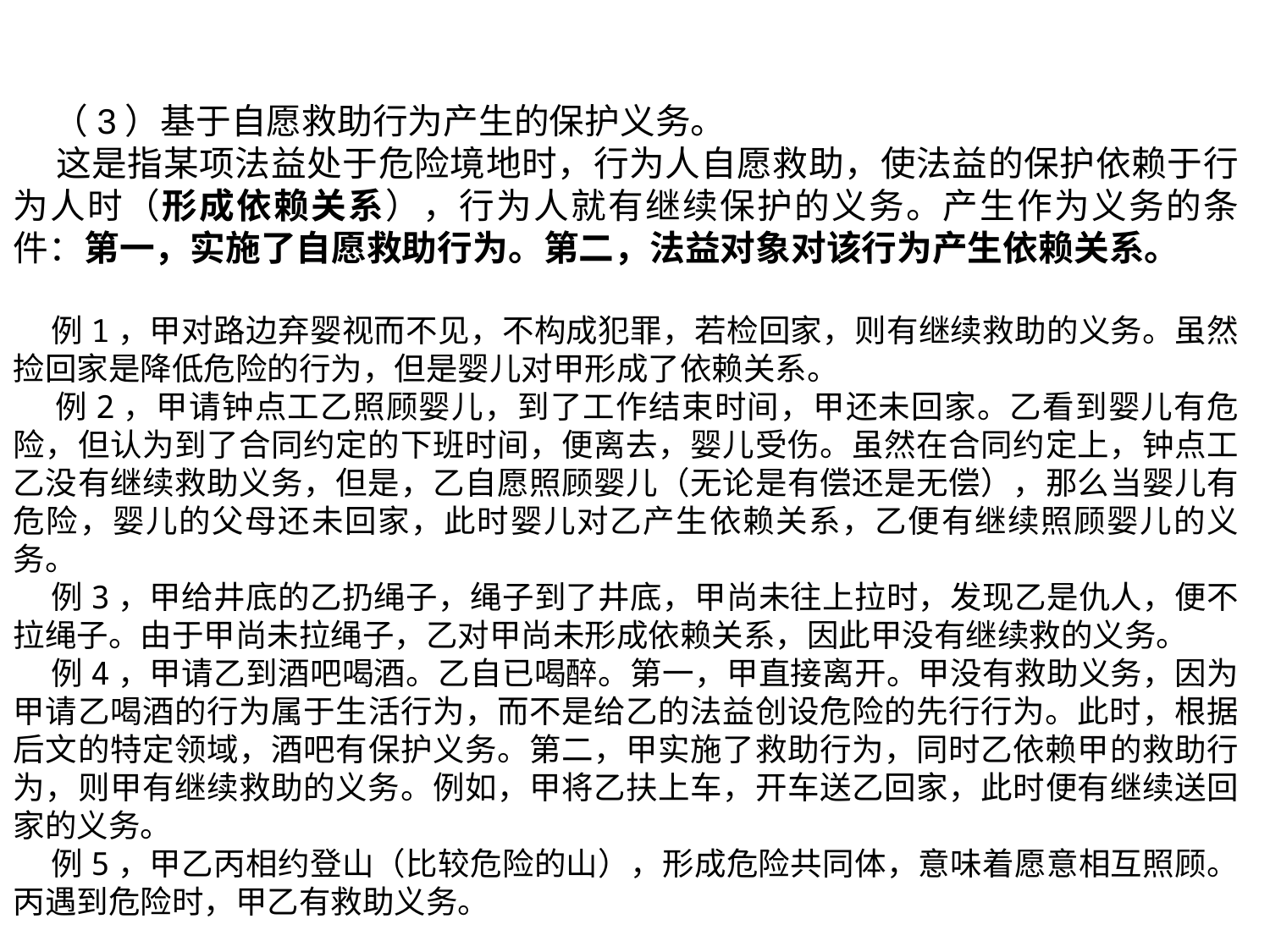

（3）基于自愿救助行为产生的保护义务。
    这是指某项法益处于危险境地时，行为人自愿救助，使法益的保护依赖于行为人时（形成依赖关系），行为人就有继续保护的义务。产生作为义务的条件：第一，实施了自愿救助行为。第二，法益对象对该行为产生依赖关系。

    例1，甲对路边弃婴视而不见，不构成犯罪，若检回家，则有继续救助的义务。虽然捡回家是降低危险的行为，但是婴儿对甲形成了依赖关系。
    例2，甲请钟点工乙照顾婴儿，到了工作结束时间，甲还未回家。乙看到婴儿有危险，但认为到了合同约定的下班时间，便离去，婴儿受伤。虽然在合同约定上，钟点工乙没有继续救助义务，但是，乙自愿照顾婴儿（无论是有偿还是无偿），那么当婴儿有危险，婴儿的父母还未回家，此时婴儿对乙产生依赖关系，乙便有继续照顾婴儿的义务。
    例3，甲给井底的乙扔绳子，绳子到了井底，甲尚未往上拉时，发现乙是仇人，便不拉绳子。由于甲尚未拉绳子，乙对甲尚未形成依赖关系，因此甲没有继续救的义务。
    例4，甲请乙到酒吧喝酒。乙自已喝醉。第一，甲直接离开。甲没有救助义务，因为甲请乙喝酒的行为属于生活行为，而不是给乙的法益创设危险的先行行为。此时，根据后文的特定领域，酒吧有保护义务。第二，甲实施了救助行为，同时乙依赖甲的救助行为，则甲有继续救助的义务。例如，甲将乙扶上车，开车送乙回家，此时便有继续送回家的义务。
    例5，甲乙丙相约登山（比较危险的山），形成危险共同体，意味着愿意相互照顾。丙遇到危险时，甲乙有救助义务。